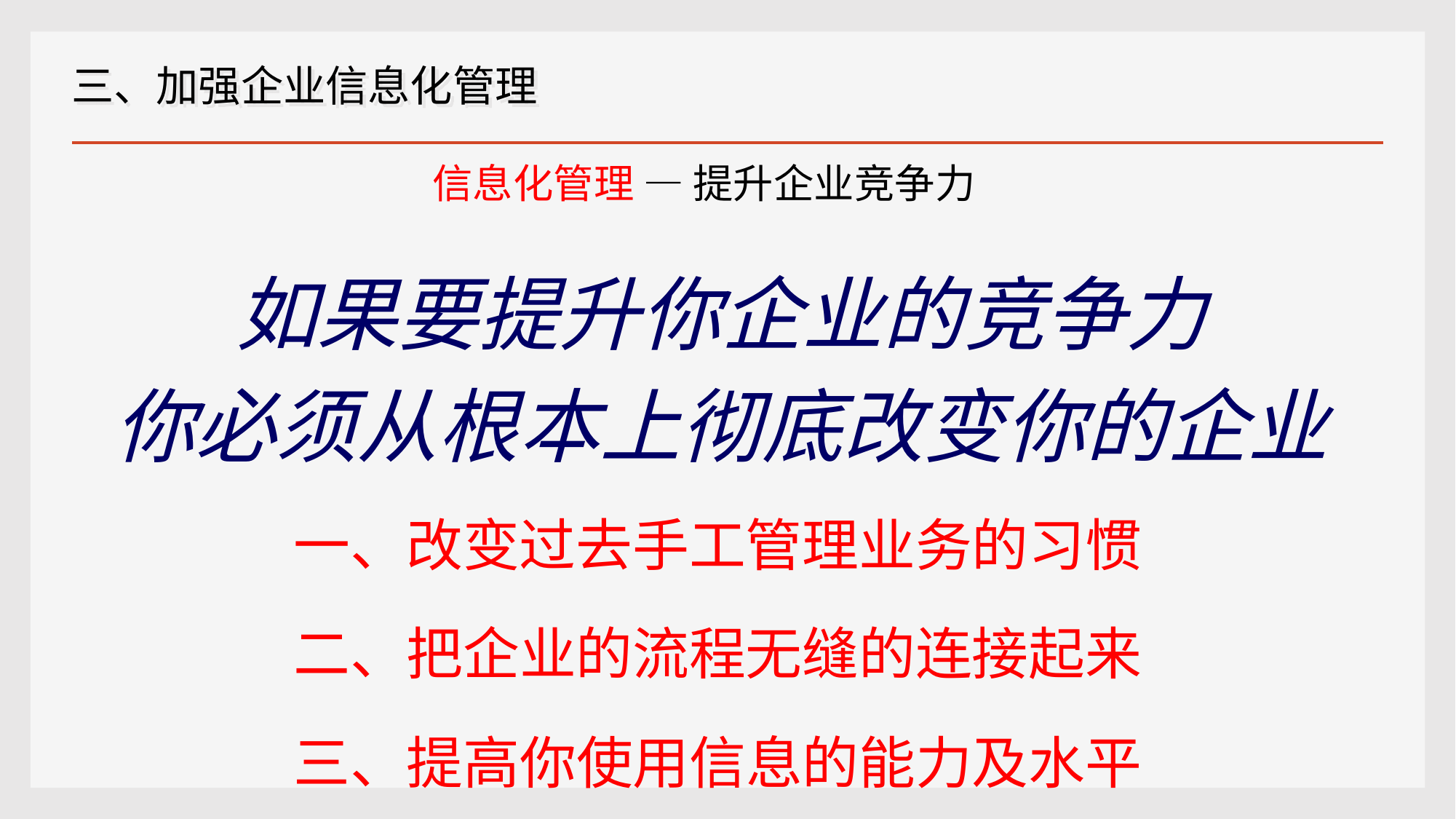

三、加强企业信息化管理
信息化管理 — 提升企业竞争力
如果要提升你企业的竞争力
你必须从根本上彻底改变你的企业
一、改变过去手工管理业务的习惯
二、把企业的流程无缝的连接起来
三、提高你使用信息的能力及水平